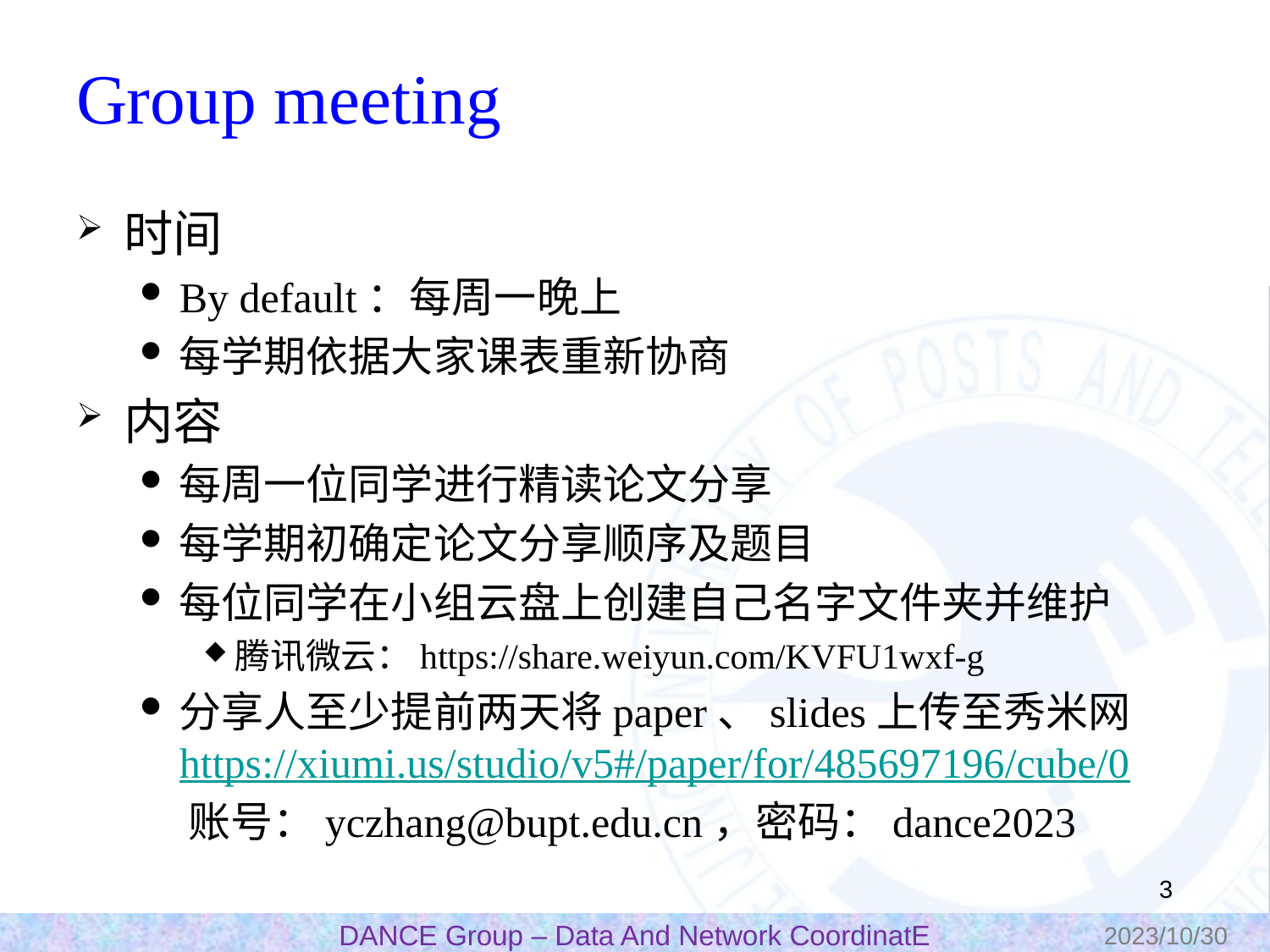

# Group meeting
时间
By default：每周一晚上
每学期依据大家课表重新协商
内容
每周一位同学进行精读论文分享
每学期初确定论文分享顺序及题目
每位同学在小组云盘上创建自己名字文件夹并维护
腾讯微云：https://share.weiyun.com/KVFU1wxf-g
分享人至少提前两天将paper、slides上传至秀米网 https://xiumi.us/studio/v5#/paper/for/485697196/cube/0
    账号：yczhang@bupt.edu.cn，密码：dance2023

3
2023/10/30